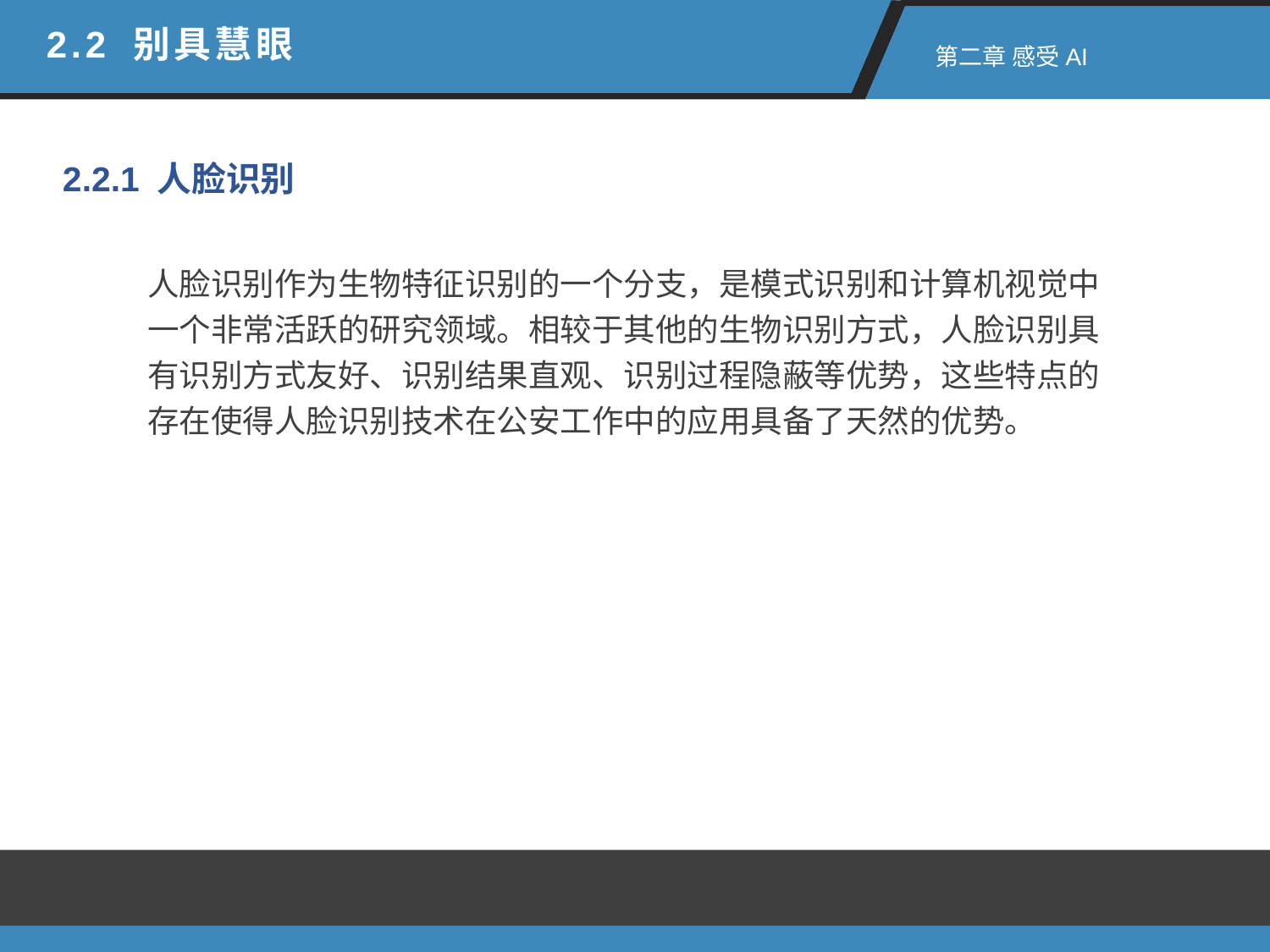

2.2 别具慧眼
  第二章 感受AI
2.2.1 人脸识别
人脸识别作为生物特征识别的一个分支，是模式识别和计算机视觉中一个非常活跃的研究领域。相较于其他的生物识别方式，人脸识别具有识别方式友好、识别结果直观、识别过程隐蔽等优势，这些特点的存在使得人脸识别技术在公安工作中的应用具备了天然的优势。